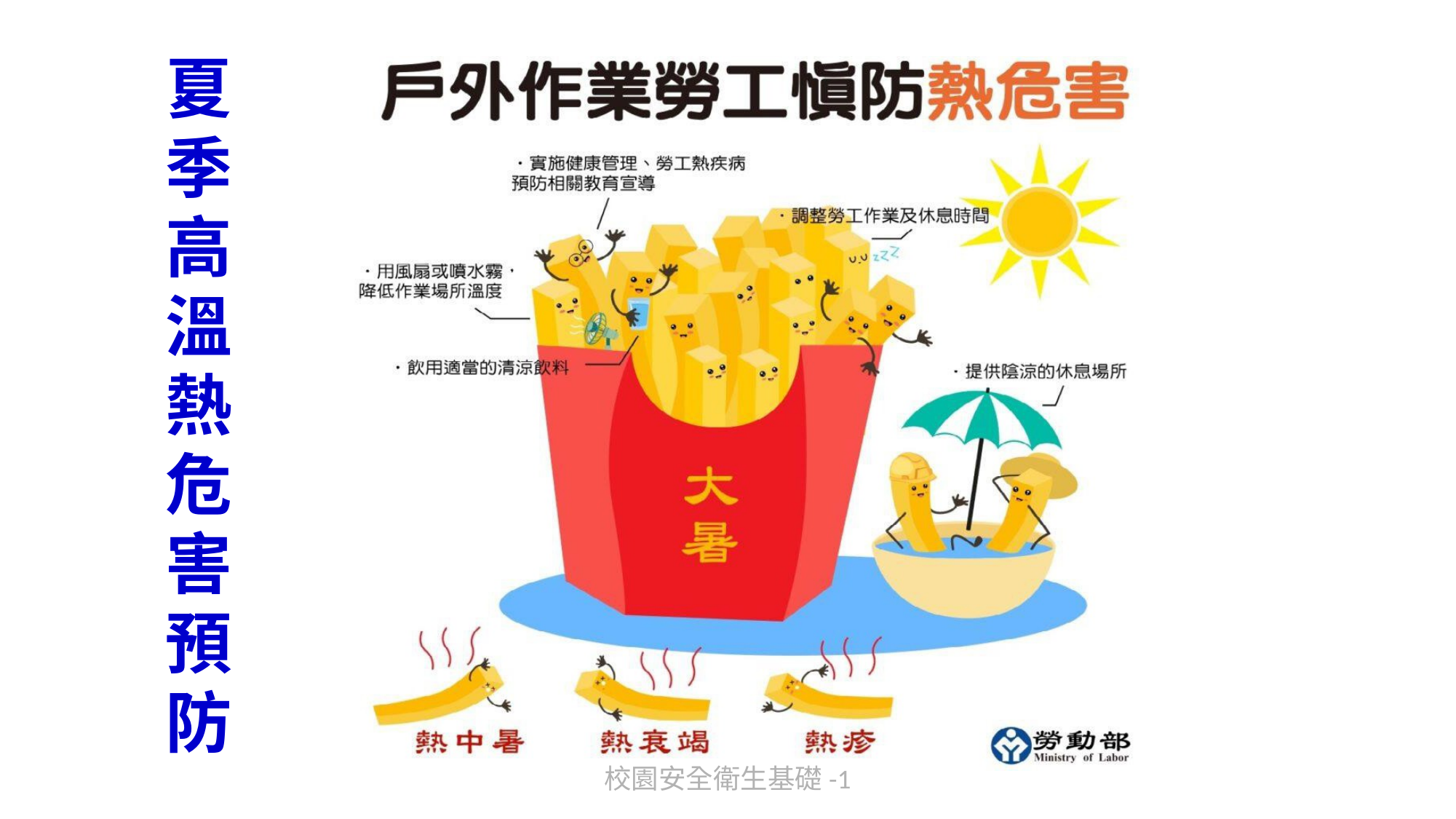

夏 季 高 溫 熱 危 害 預 防

校園安全衛生基礎-1
91